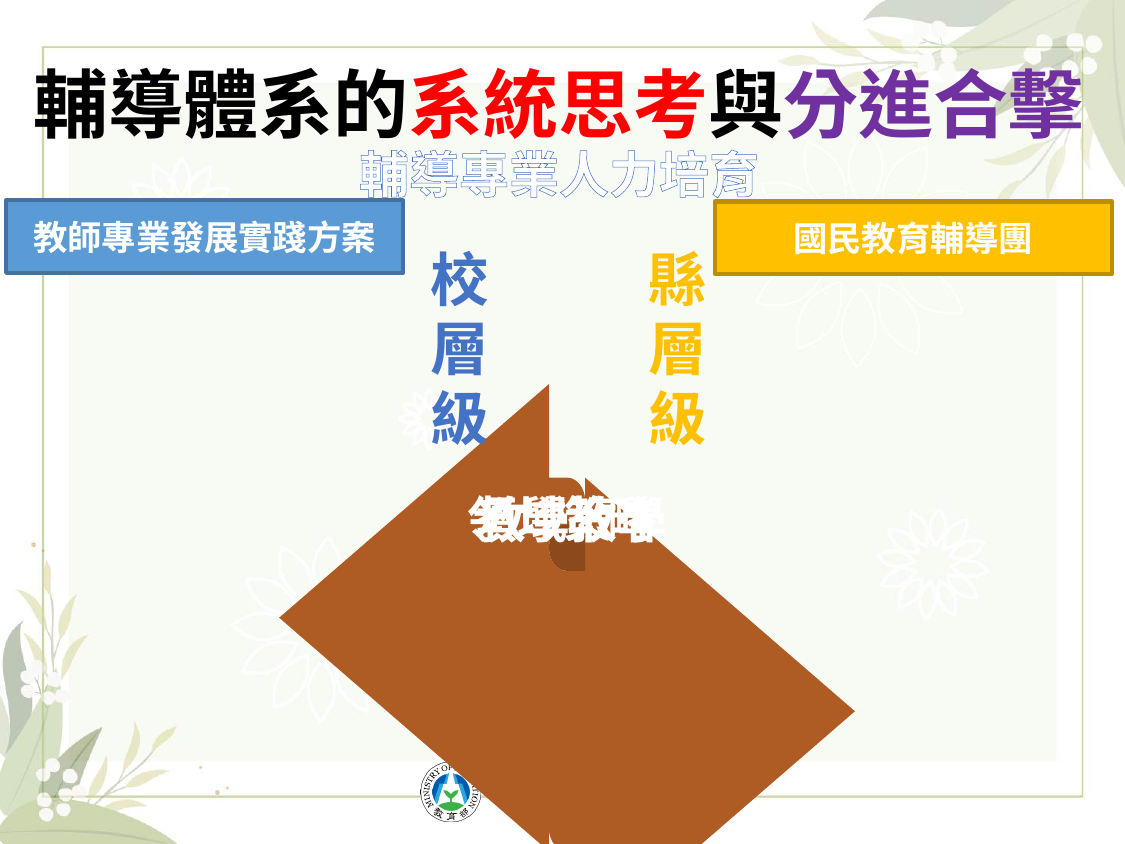

輔導體系的系統思考與分進合擊
輔導專業人力培育
教師專業發展實踐方案
國民教育輔導團
校層級
縣層級

教學策略
領域教學